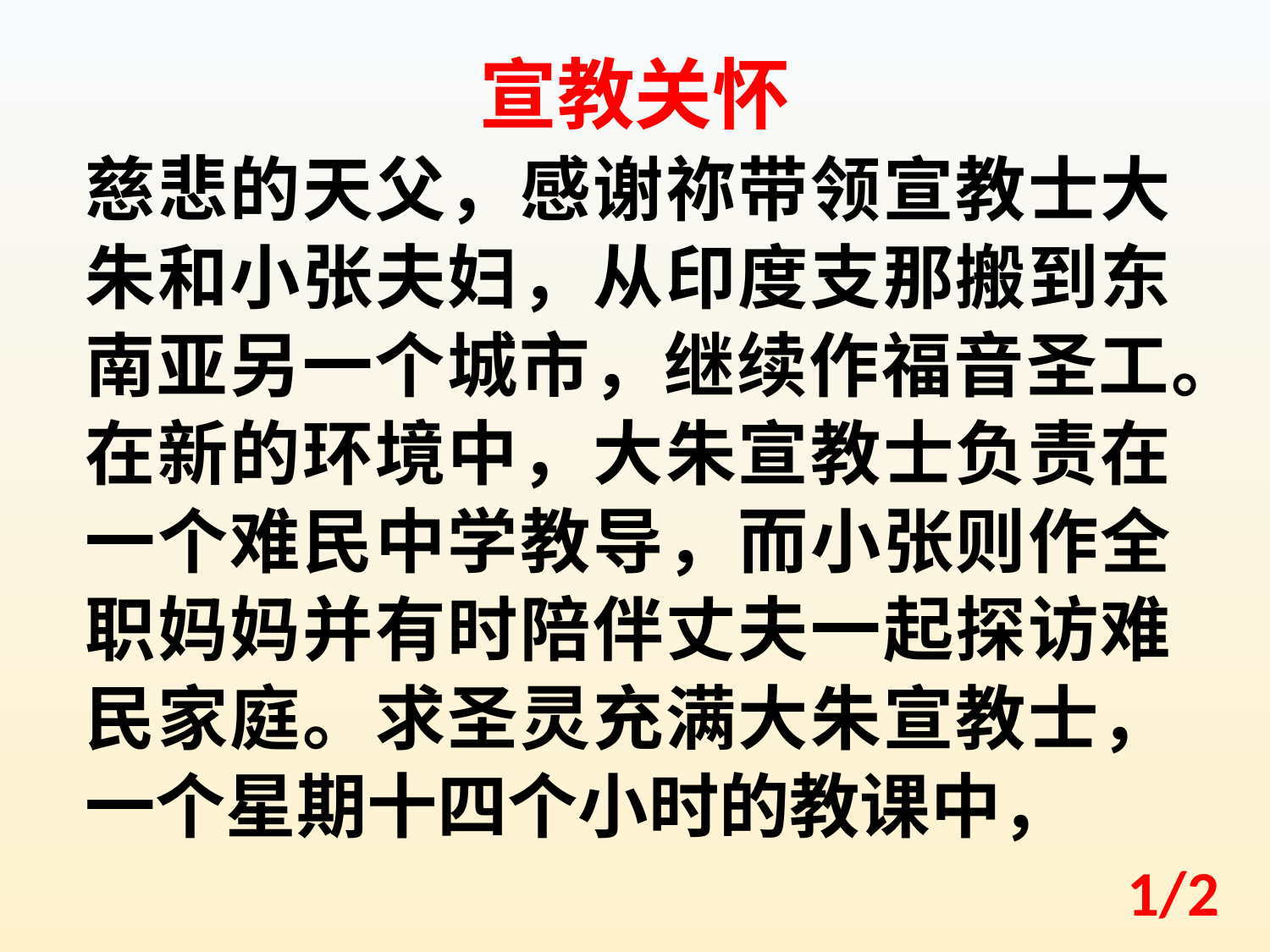

宣教关怀
慈悲的天父，感谢祢带领宣教士大朱和小张夫妇，从印度支那搬到东南亚另一个城市，继续作福音圣工。在新的环境中，大朱宣教士负责在一个难民中学教导，而小张则作全职妈妈并有时陪伴丈夫一起探访难民家庭。求圣灵充满大朱宣教士，一个星期十四个小时的教课中，
1/2